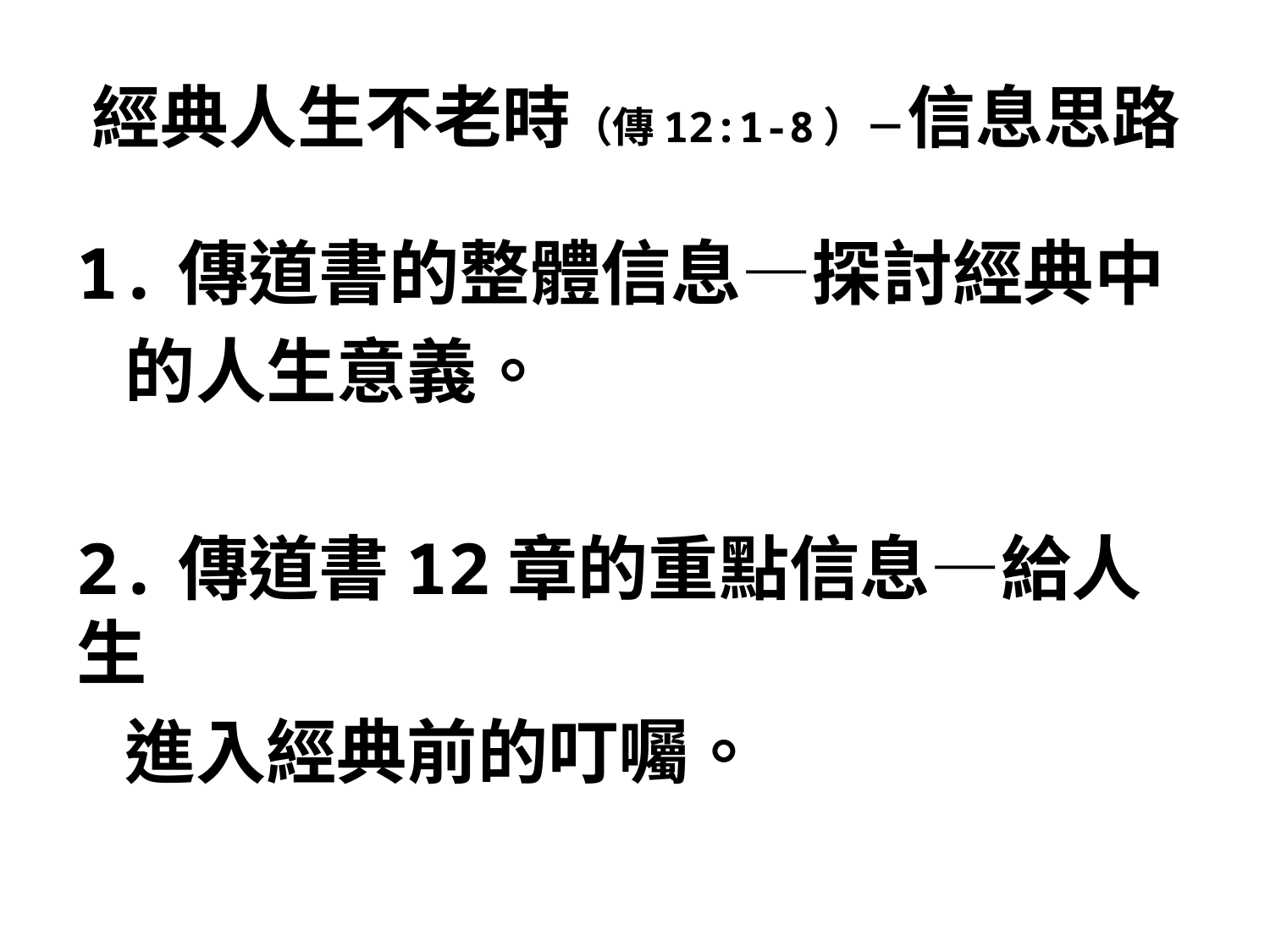

# 經典人生不老時（傳12:1-8）－信息思路
1.傳道書的整體信息—探討經典中
  的人生意義。

2.傳道書12章的重點信息—給人生
  進入經典前的叮囑。